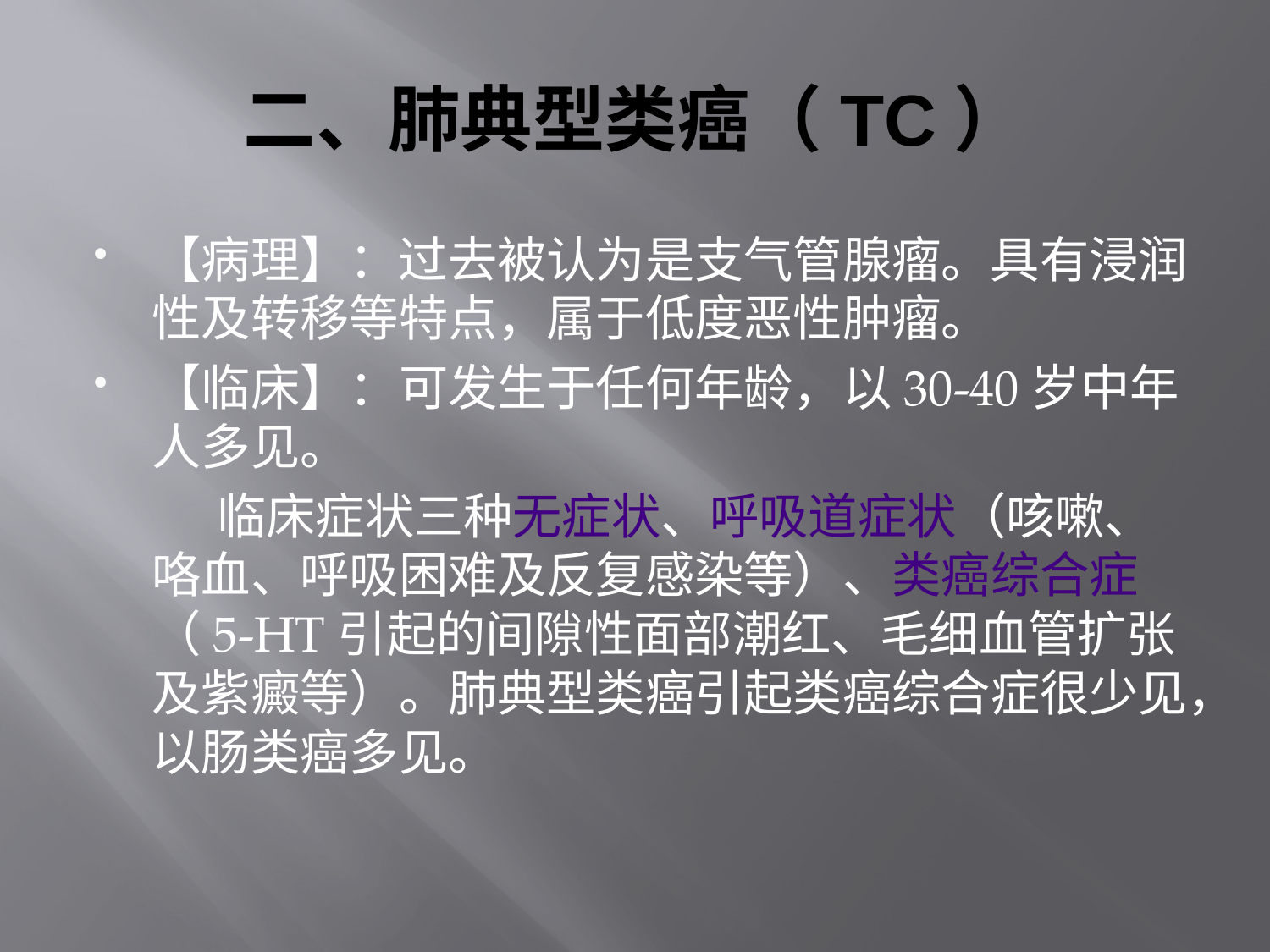

# 二、肺典型类癌（TC）
【病理】：过去被认为是支气管腺瘤。具有浸润性及转移等特点，属于低度恶性肿瘤。
【临床】：可发生于任何年龄，以30-40岁中年人多见。
          临床症状三种无症状、呼吸道症状（咳嗽、咯血、呼吸困难及反复感染等）、类癌综合症（5-HT引起的间隙性面部潮红、毛细血管扩张及紫癜等）。肺典型类癌引起类癌综合症很少见，以肠类癌多见。